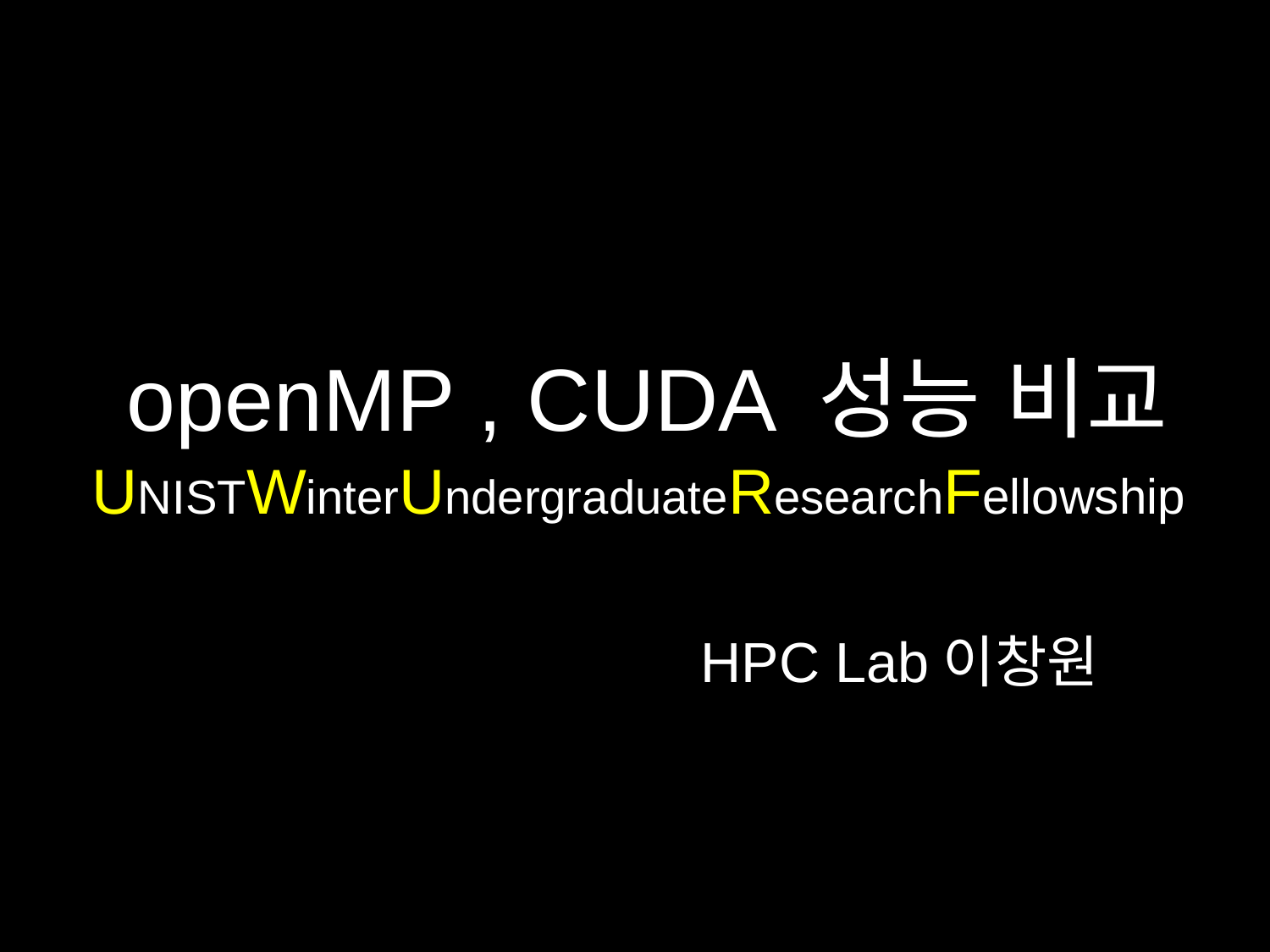

openMP , CUDA 성능 비교
# UNISTWinterUndergraduateResearchFellowship
HPC Lab이창원